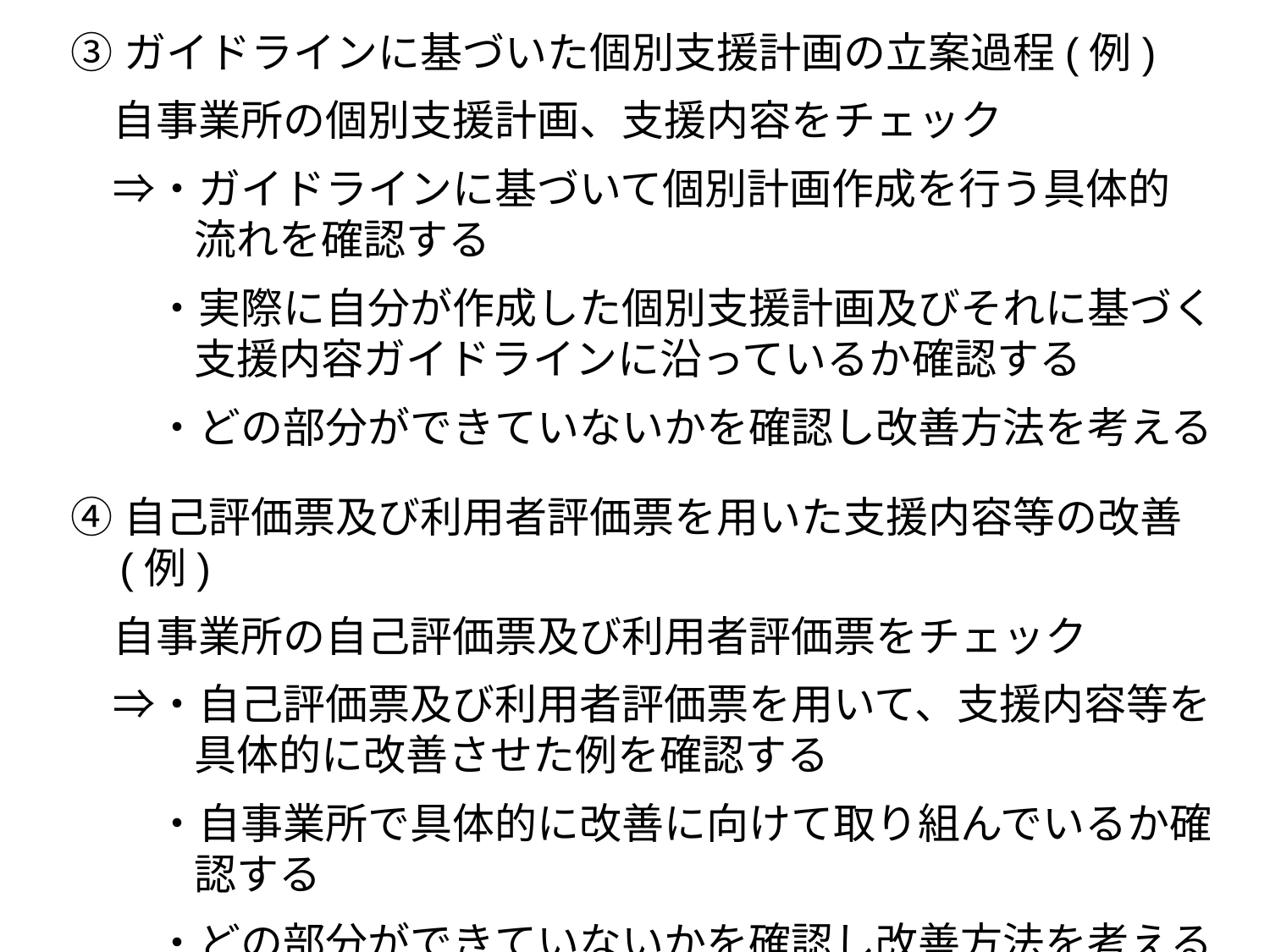

③ガイドラインに基づいた個別支援計画の立案過程(例)
　自事業所の個別支援計画、支援内容をチェック
　⇒・ガイドラインに基づいて個別計画作成を行う具体的　流れを確認する
　　・実際に自分が作成した個別支援計画及びそれに基づく支援内容ガイドラインに沿っているか確認する
　　・どの部分ができていないかを確認し改善方法を考える
④自己評価票及び利用者評価票を用いた支援内容等の改善(例)
　自事業所の自己評価票及び利用者評価票をチェック
　⇒・自己評価票及び利用者評価票を用いて、支援内容等を　具体的に改善させた例を確認する
　　・自事業所で具体的に改善に向けて取り組んでいるか確認する
　　・どの部分ができていないかを確認し改善方法を考える